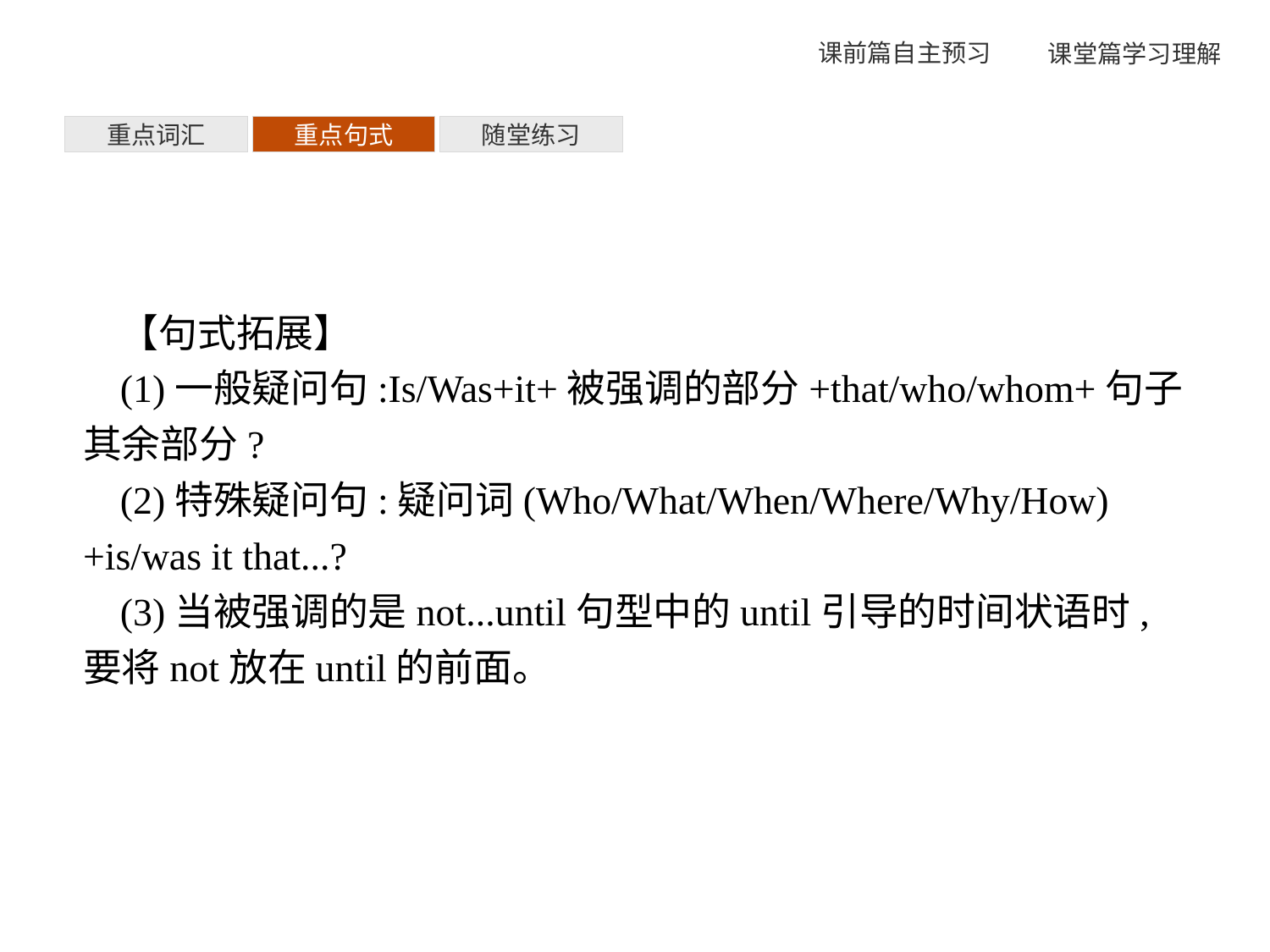

重点词汇
重点句式
随堂练习
【句式拓展】
(1)一般疑问句:Is/Was+it+被强调的部分+that/who/whom+句子其余部分?
(2)特殊疑问句:疑问词(Who/What/When/Where/Why/How)+is/was it that...?
(3)当被强调的是not...until句型中的until引导的时间状语时,要将not放在until的前面。